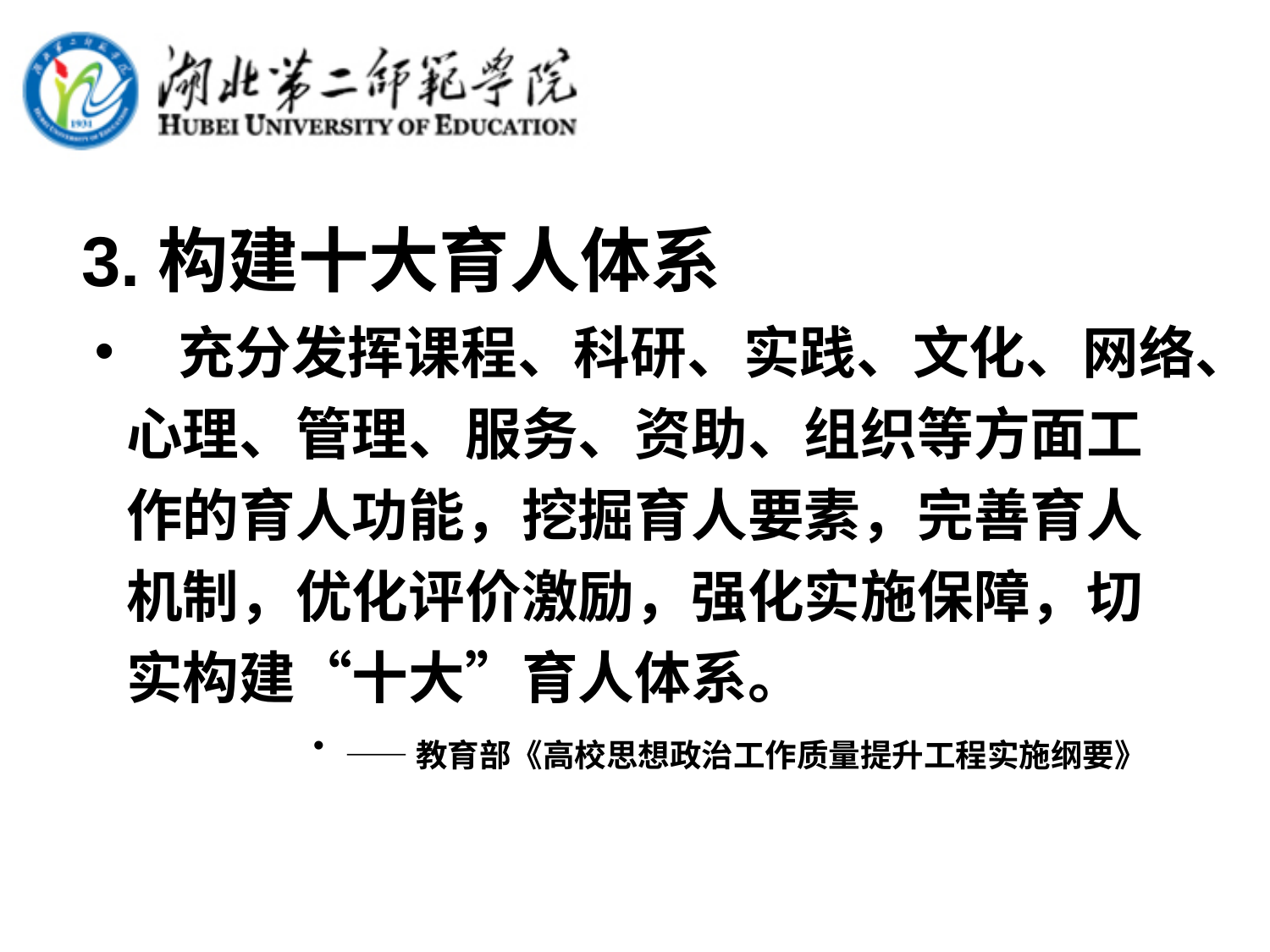

# 3.构建十大育人体系
   充分发挥课程、科研、实践、文化、网络、心理、管理、服务、资助、组织等方面工作的育人功能，挖掘育人要素，完善育人机制，优化评价激励，强化实施保障，切实构建“十大”育人体系。
——教育部《高校思想政治工作质量提升工程实施纲要》